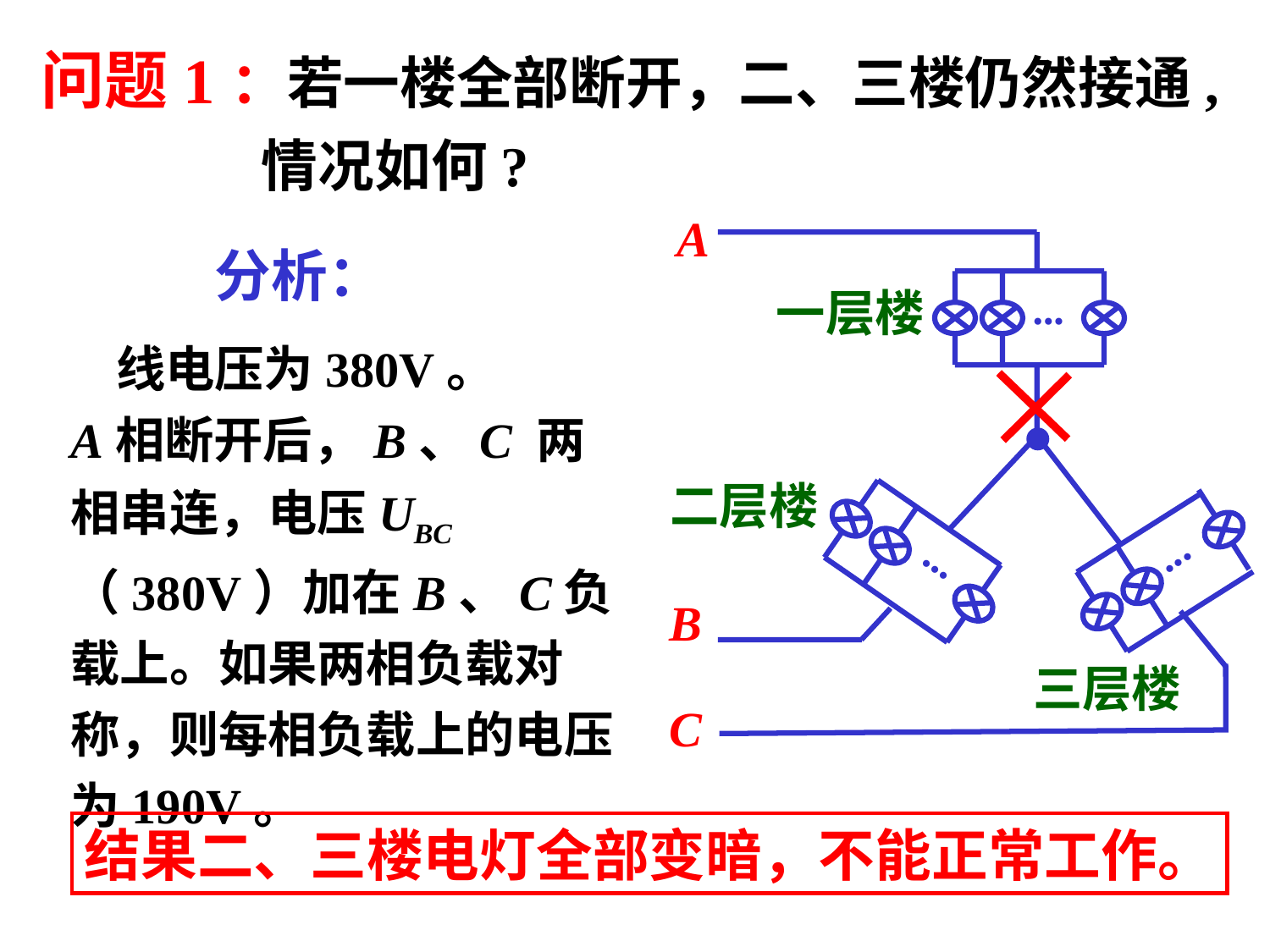

问题1：若一楼全部断开，二、三楼仍然接通,
                情况如何?
A

一层楼
...

二层楼

...

...

B

三层楼

C

分析：
   线电压为380V。
A相断开后，B、C 两相串连，电压UBC （380V）加在B、C负载上。如果两相负载对称，则每相负载上的电压为190V。

结果二、三楼电灯全部变暗，不能正常工作。